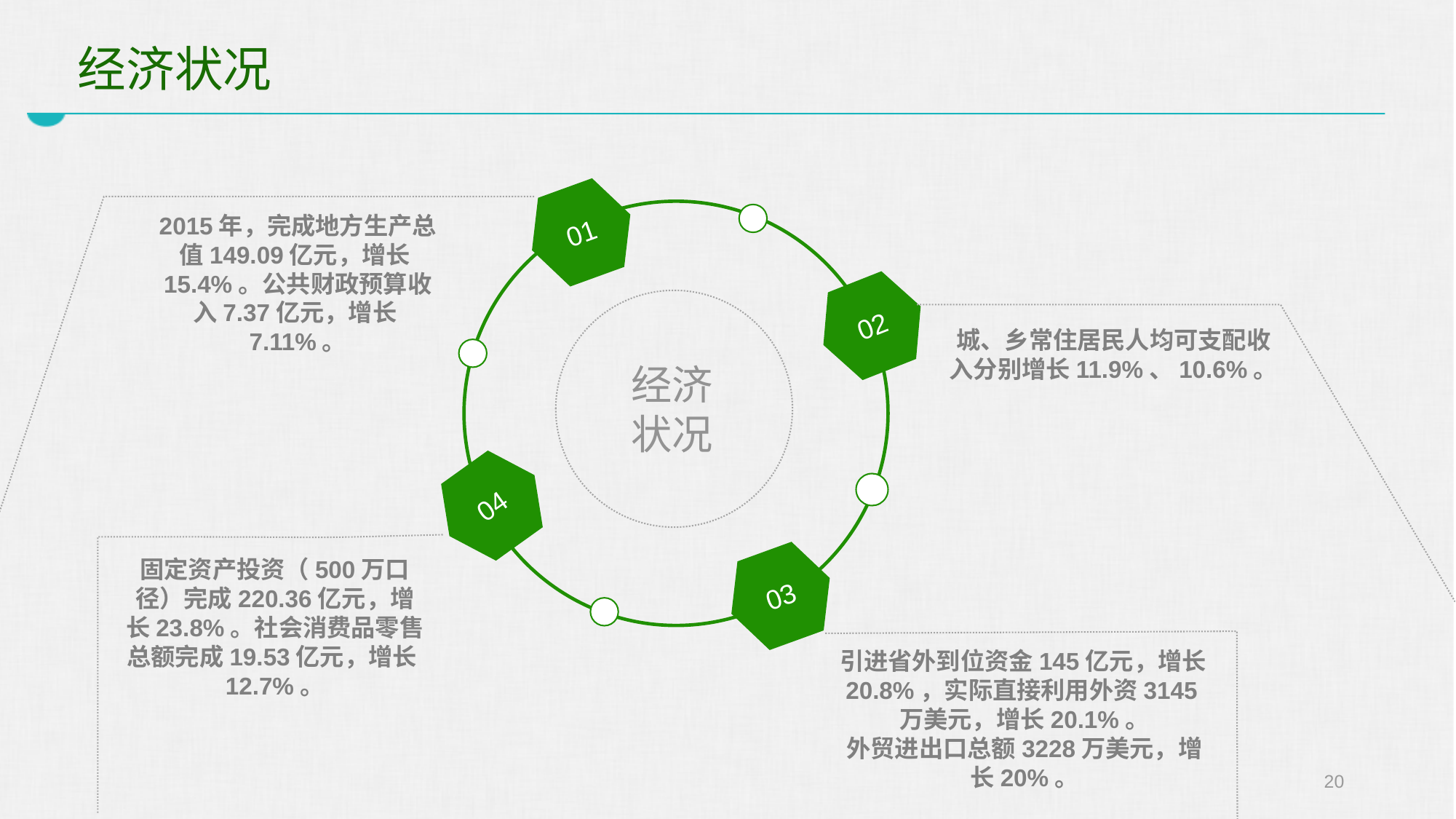

# 经济状况
01

2015年，完成地方生产总值149.09亿元，增长15.4%。公共财政预算收入7.37亿元，增长7.11%。

02

经济
状况

城、乡常住居民人均可支配收入分别增长11.9%、10.6%。
04

固定资产投资（500万口径）完成220.36亿元，增长23.8%。社会消费品零售总额完成19.53亿元，增长12.7%。

03

引进省外到位资金145亿元，增长20.8%，实际直接利用外资3145万美元，增长20.1%。
外贸进出口总额3228万美元，增长20%。
20